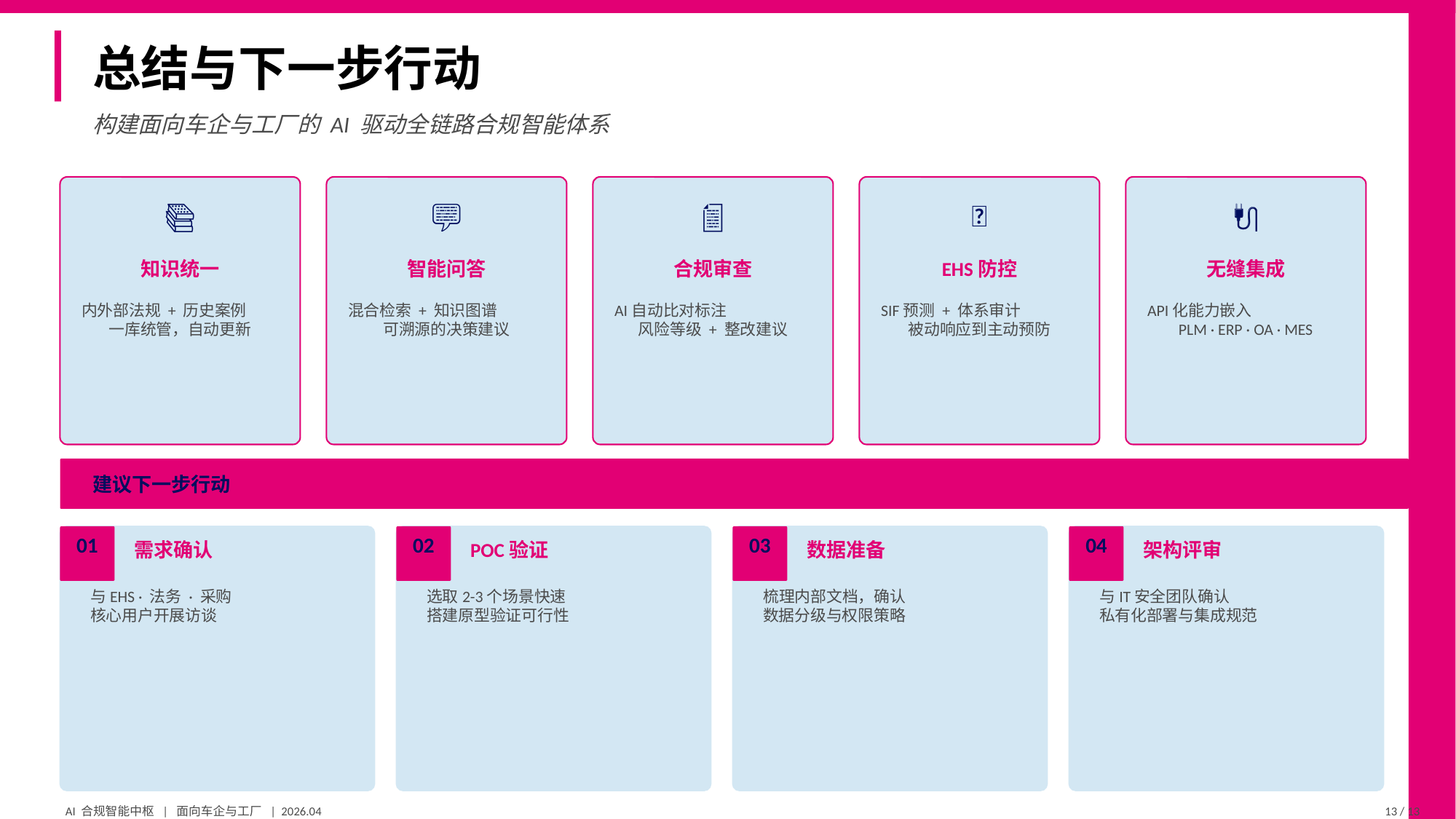

总结与下一步行动
构建面向车企与工厂的 AI 驱动全链路合规智能体系

📚
💬
📄
🦺
🔌
知识统一
智能问答
合规审查
EHS防控
无缝集成
内外部法规 + 历史案例
一库统管，自动更新
混合检索 + 知识图谱
可溯源的决策建议
AI自动比对标注
风险等级 + 整改建议
SIF预测 + 体系审计
被动响应到主动预防
API化能力嵌入
PLM · ERP · OA · MES

建议下一步行动

01

02

03

04
需求确认
POC验证
数据准备
架构评审
与EHS · 法务 · 采购
核心用户开展访谈
选取2-3个场景快速
搭建原型验证可行性
梳理内部文档，确认
数据分级与权限策略
与IT安全团队确认
私有化部署与集成规范
AI 合规智能中枢  |  面向车企与工厂  |  2026.04
13 / 13